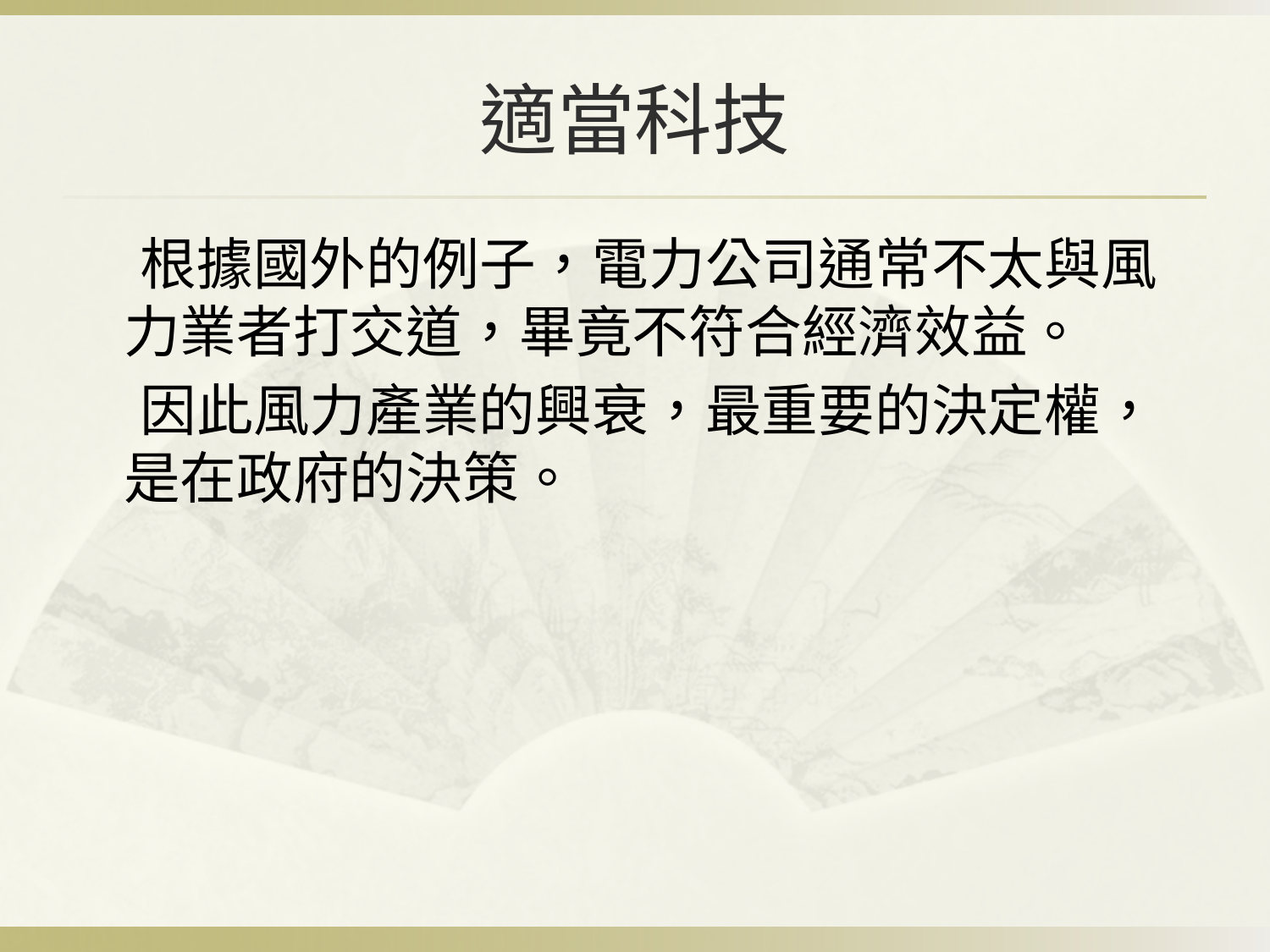

# 適當科技
    根據國外的例子，電力公司通常不太與風力業者打交道，畢竟不符合經濟效益。
    因此風力產業的興衰，最重要的決定權，是在政府的決策。